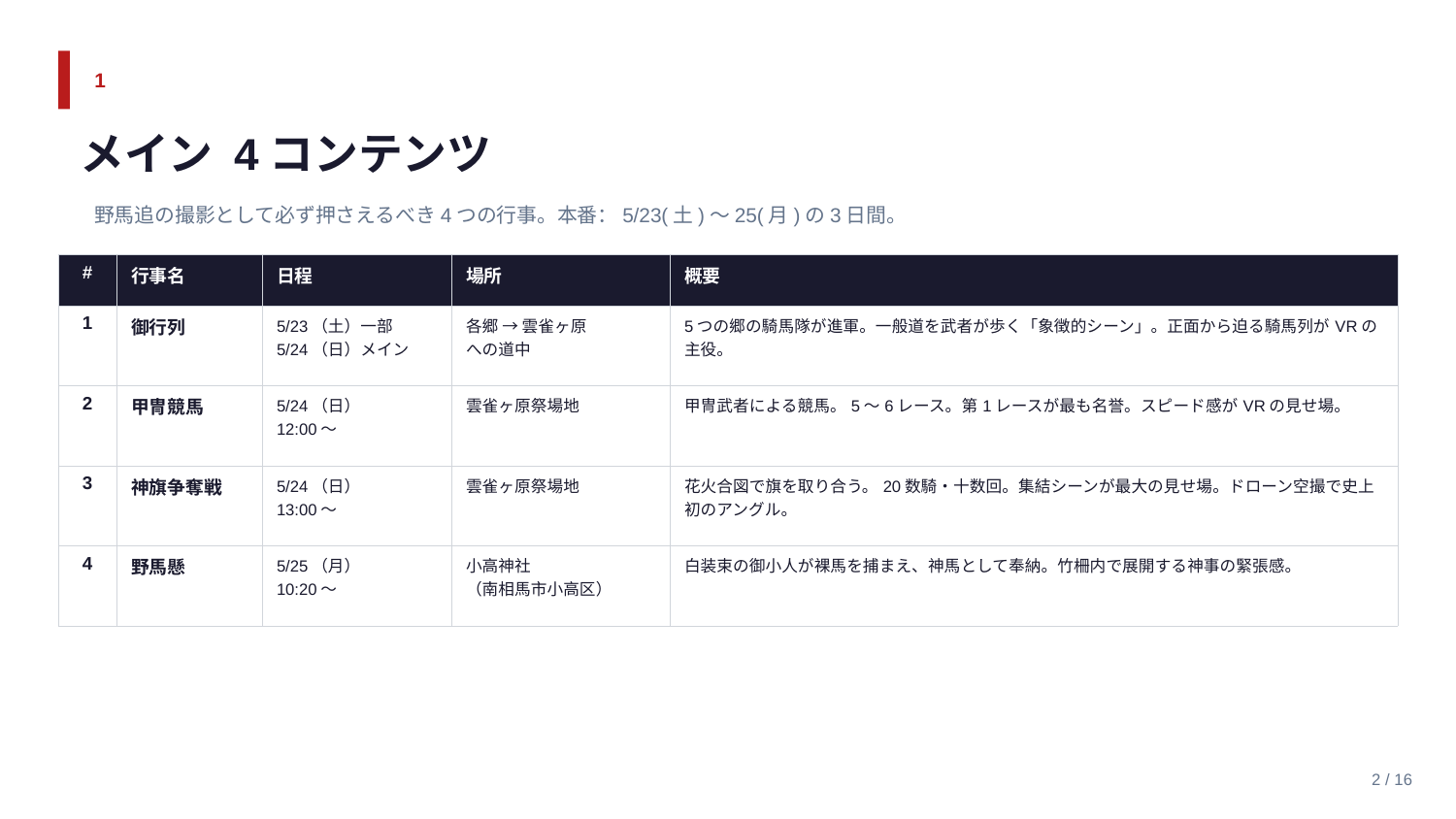

1
メイン 4コンテンツ
野馬追の撮影として必ず押さえるべき4つの行事。本番：5/23(土)〜25(月)の3日間。
| # | 行事名 | 日程 | 場所 | 概要 |
| --- | --- | --- | --- | --- |
| 1 | 御行列 | 5/23（土）一部 5/24（日）メイン | 各郷 → 雲雀ヶ原 への道中 | 5つの郷の騎馬隊が進軍。一般道を武者が歩く「象徴的シーン」。正面から迫る騎馬列がVRの主役。 |
| 2 | 甲冑競馬 | 5/24（日） 12:00〜 | 雲雀ヶ原祭場地 | 甲冑武者による競馬。5〜6レース。第1レースが最も名誉。スピード感がVRの見せ場。 |
| 3 | 神旗争奪戦 | 5/24（日） 13:00〜 | 雲雀ヶ原祭場地 | 花火合図で旗を取り合う。20数騎・十数回。集結シーンが最大の見せ場。ドローン空撮で史上初のアングル。 |
| 4 | 野馬懸 | 5/25（月） 10:20〜 | 小高神社 （南相馬市小高区） | 白装束の御小人が裸馬を捕まえ、神馬として奉納。竹柵内で展開する神事の緊張感。 |
2 / 16